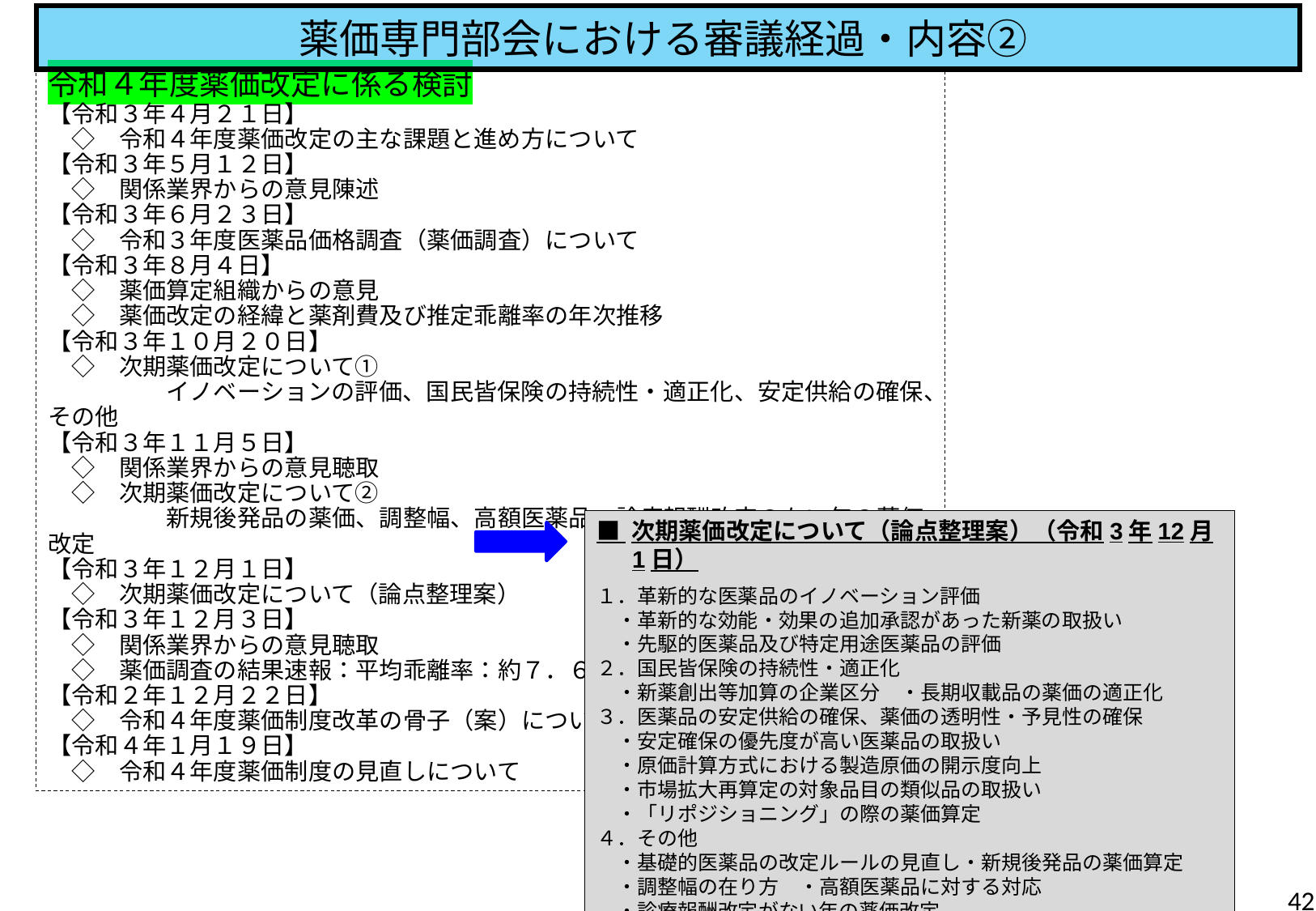

薬価専門部会における審議経過・内容②
令和４年度薬価改定に係る検討
【令和３年４月２１日】
　◇　令和４年度薬価改定の主な課題と進め方について
【令和３年５月１２日】
　◇　関係業界からの意見陳述
【令和３年６月２３日】
　◇　令和３年度医薬品価格調査（薬価調査）について
【令和３年８月４日】
　◇　薬価算定組織からの意見
　◇　薬価改定の経緯と薬剤費及び推定乖離率の年次推移
【令和３年１０月２０日】
　◇　次期薬価改定について①
　　　　　イノベーションの評価、国民皆保険の持続性・適正化、安定供給の確保、その他
【令和３年１１月５日】
　◇　関係業界からの意見聴取
　◇　次期薬価改定について②
　　　　　新規後発品の薬価、調整幅、高額医薬品、診療報酬改定のない年の薬価改定
【令和３年１２月１日】
　◇　次期薬価改定について（論点整理案）
【令和３年１２月３日】
　◇　関係業界からの意見聴取
　◇　薬価調査の結果速報：平均乖離率：約７．６％
【令和２年１２月２２日】
　◇　令和４年度薬価制度改革の骨子（案）について
【令和４年１月１９日】
　◇　令和４年度薬価制度の見直しについて
■ 次期薬価改定について（論点整理案）（令和3年12月1日）
１．革新的な医薬品のイノベーション評価
　・革新的な効能・効果の追加承認があった新薬の取扱い
　・先駆的医薬品及び特定用途医薬品の評価
２．国民皆保険の持続性・適正化
　・新薬創出等加算の企業区分　・長期収載品の薬価の適正化
３．医薬品の安定供給の確保、薬価の透明性・予見性の確保
　・安定確保の優先度が高い医薬品の取扱い
　・原価計算方式における製造原価の開示度向上
　・市場拡大再算定の対象品目の類似品の取扱い
　・「リポジショニング」の際の薬価算定
４．その他
　・基礎的医薬品の改定ルールの見直し・新規後発品の薬価算定
　・調整幅の在り方　・高額医薬品に対する対応
　・診療報酬改定がない年の薬価改定

42